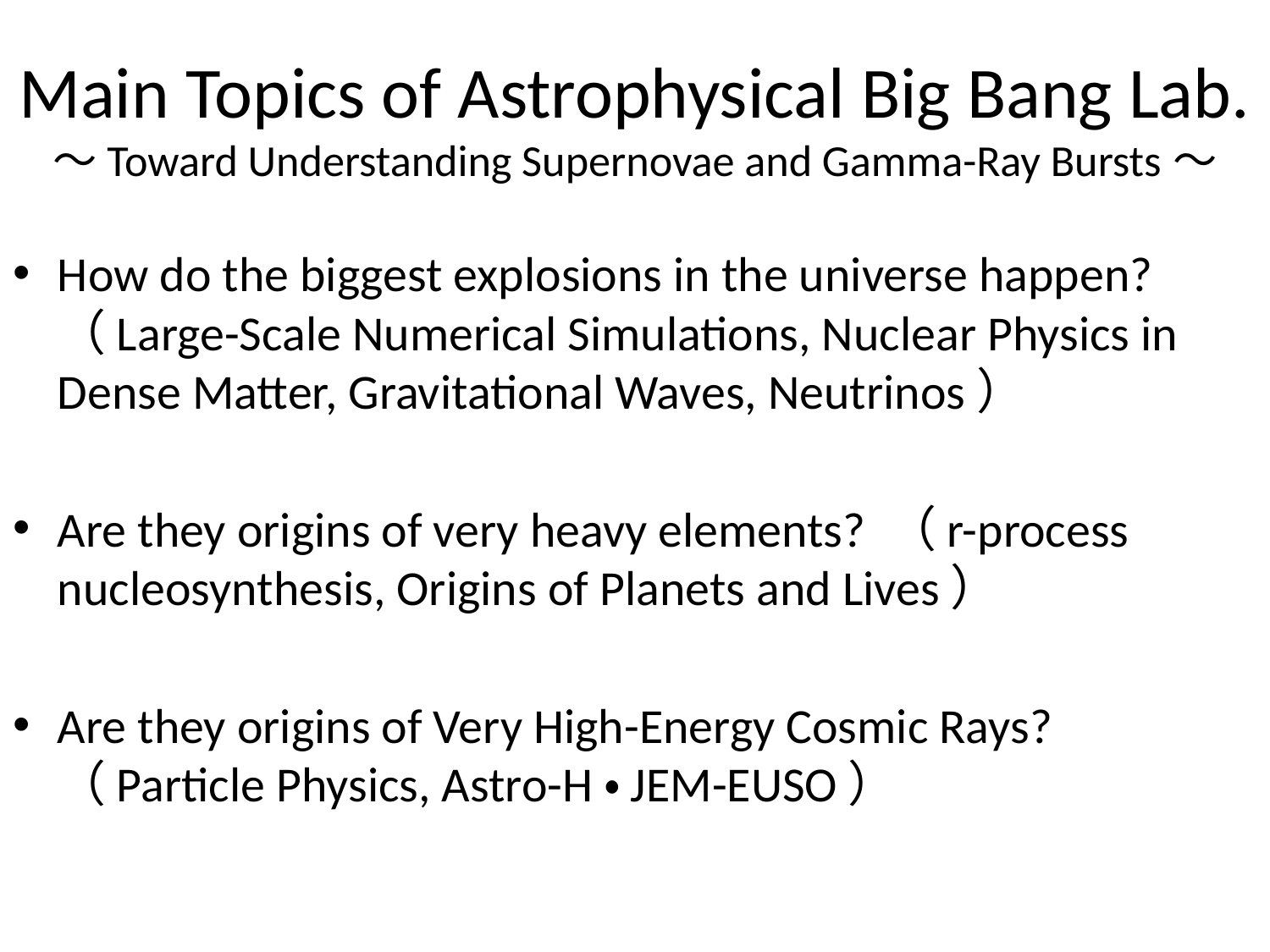

# Main Topics of Astrophysical Big Bang Lab. ～Toward Understanding Supernovae and Gamma-Ray Bursts～
How do the biggest explosions in the universe happen?　（Large-Scale Numerical Simulations, Nuclear Physics in Dense Matter, Gravitational Waves, Neutrinos）

Are they origins of very heavy elements? （r-process nucleosynthesis, Origins of Planets and Lives）

Are they origins of Very High-Energy Cosmic Rays? （Particle Physics, Astro-H・JEM-EUSO）